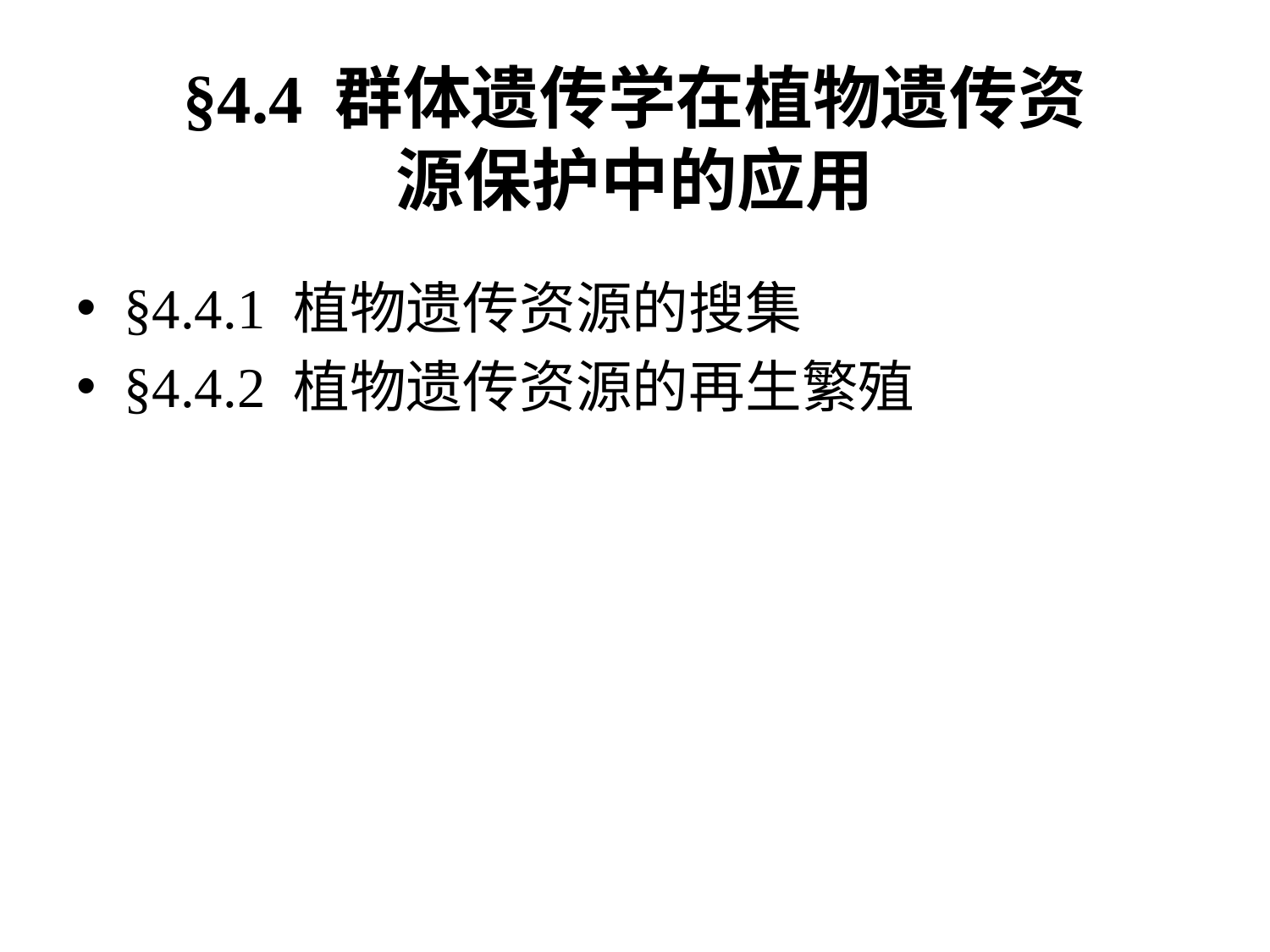

# §4.4 群体遗传学在植物遗传资源保护中的应用
§4.4.1 植物遗传资源的搜集
§4.4.2 植物遗传资源的再生繁殖